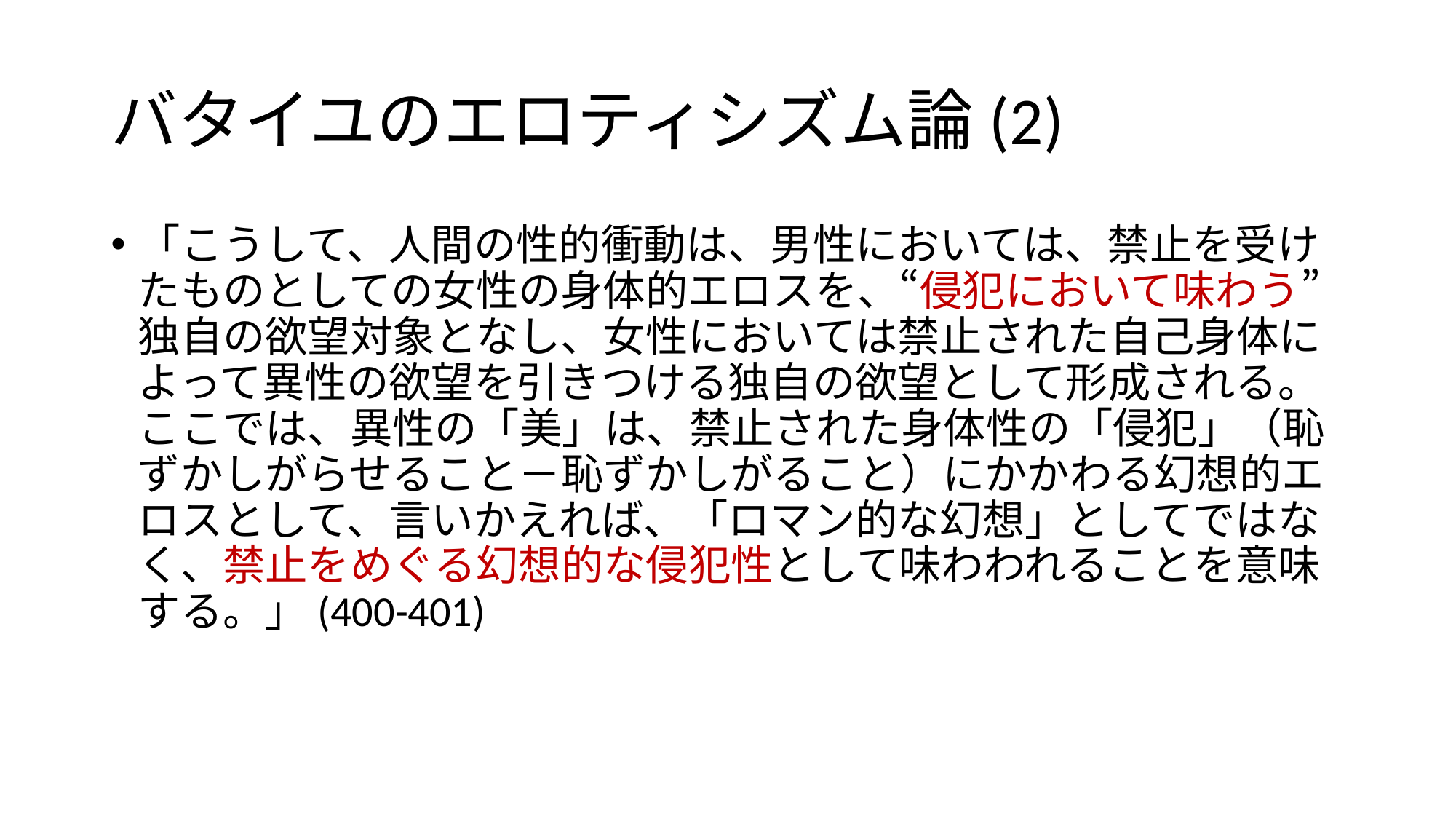

# バタイユのエロティシズム論(2)
「こうして、人間の性的衝動は、男性においては、禁止を受けたものとしての女性の身体的エロスを、“侵犯において味わう”独自の欲望対象となし、女性においては禁止された自己身体によって異性の欲望を引きつける独自の欲望として形成される。ここでは、異性の「美」は、禁止された身体性の「侵犯」（恥ずかしがらせること－恥ずかしがること）にかかわる幻想的エロスとして、言いかえれば、「ロマン的な幻想」としてではなく、禁止をめぐる幻想的な侵犯性として味わわれることを意味する。」(400-401)